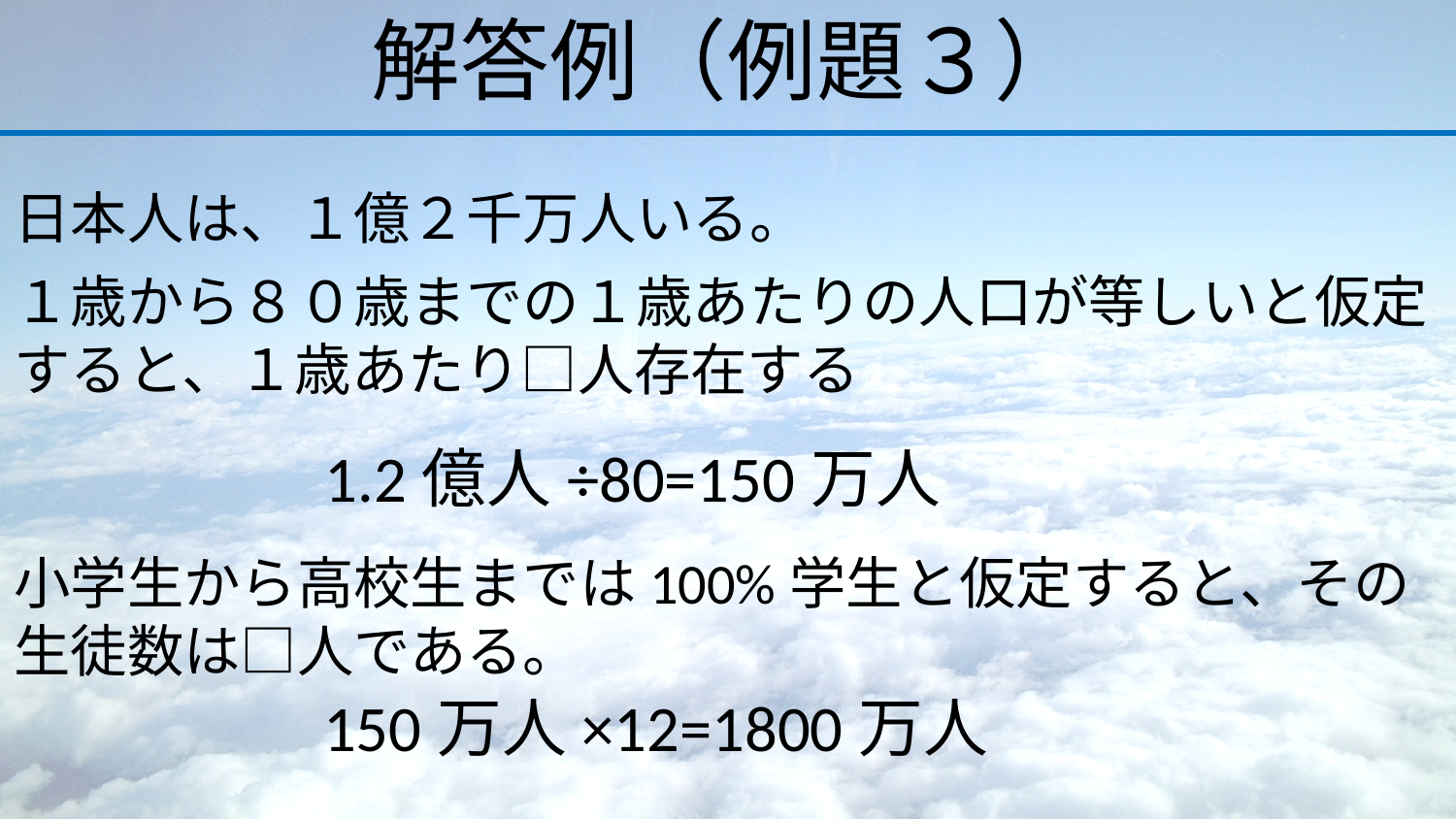

# 解答例（例題３）
日本人は、１億２千万人いる。
１歳から８０歳までの１歳あたりの人口が等しいと仮定すると、１歳あたり□人存在する
1.2億人÷80=150万人
小学生から高校生までは100%学生と仮定すると、その生徒数は□人である。
150万人×12=1800万人